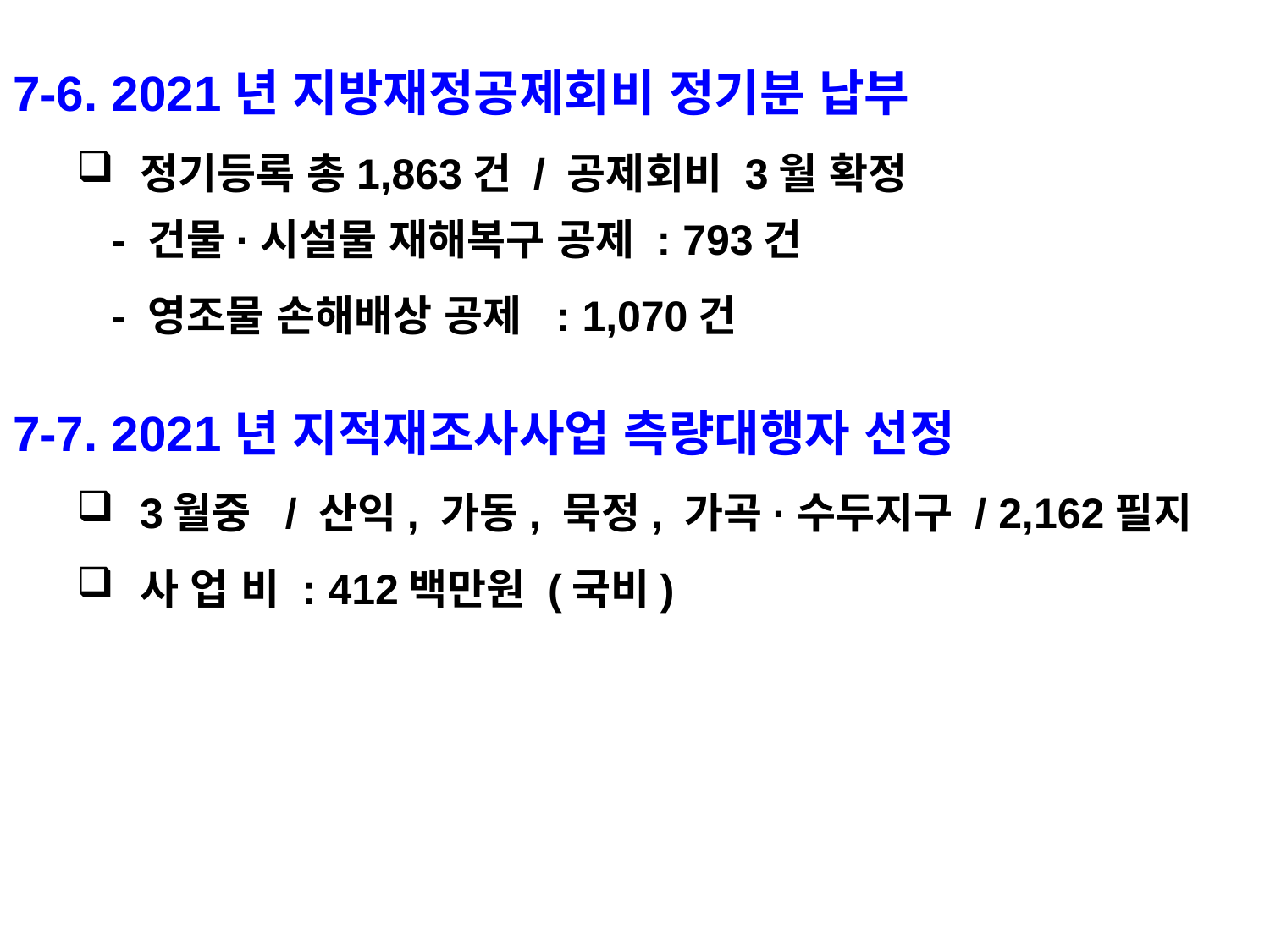

7-6. 2021년 지방재정공제회비 정기분 납부
정기등록 총1,863건 / 공제회비 3월 확정
   - 건물·시설물 재해복구 공제 : 793건
   - 영조물 손해배상 공제  : 1,070건
7-7. 2021년 지적재조사사업 측량대행자 선정
3월중  / 산익, 가동, 묵정, 가곡·수두지구 / 2,162필지
사 업 비 : 412백만원 (국비)